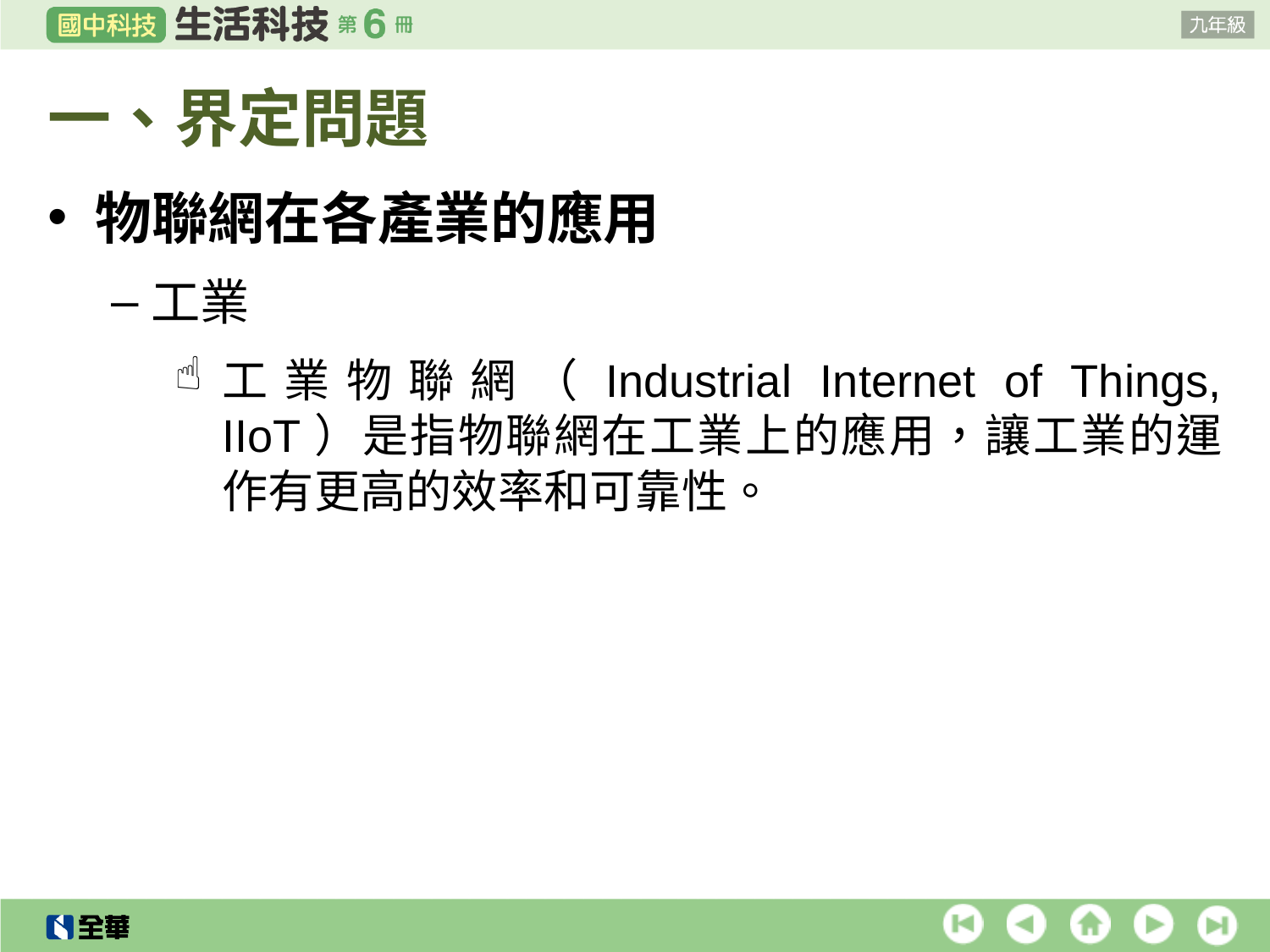

# 一、界定問題
物聯網在各產業的應用
工業
工業物聯網（Industrial Internet of Things, IIoT）是指物聯網在工業上的應用，讓工業的運作有更高的效率和可靠性。